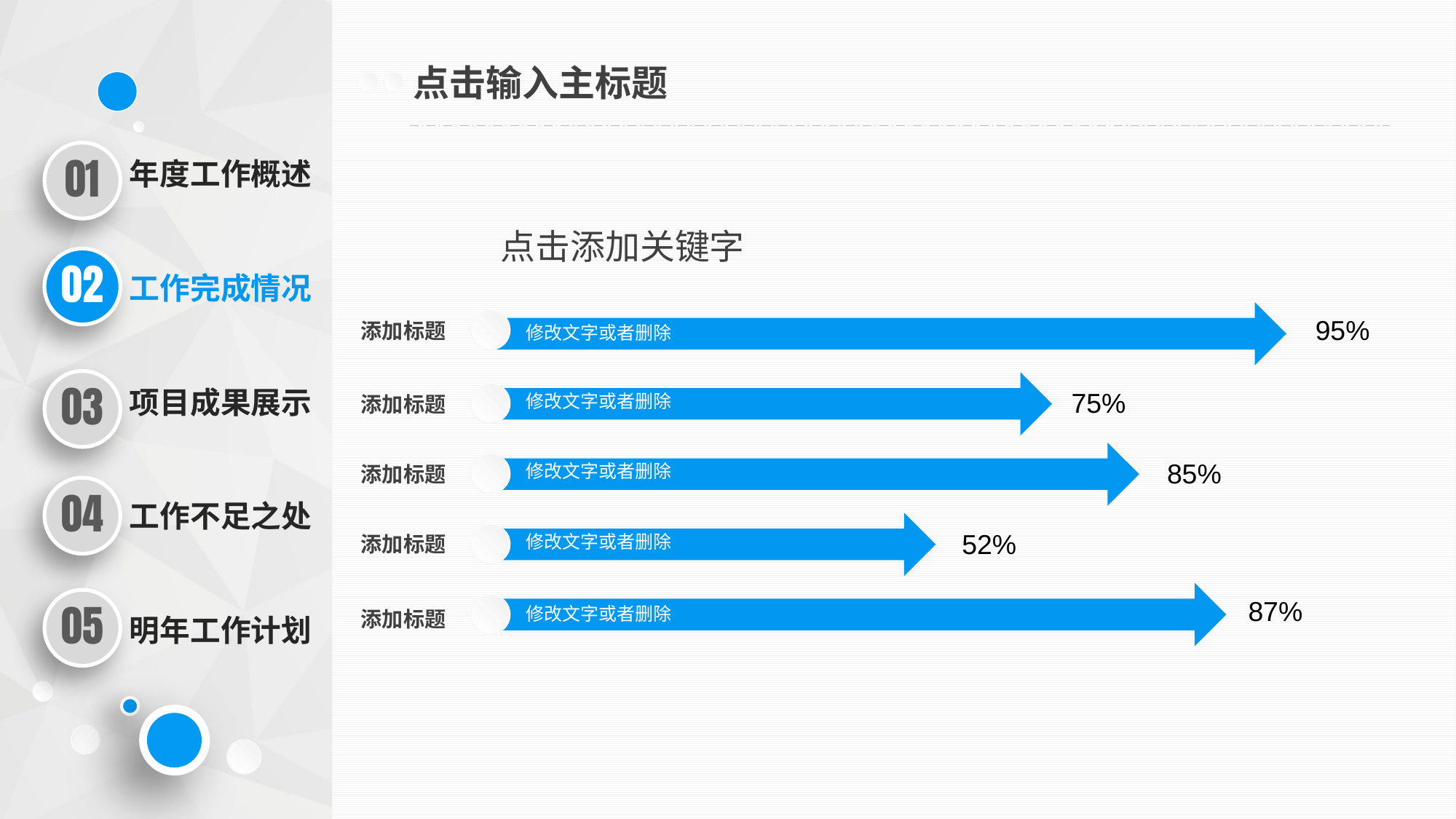

点击输入主标题
点击添加关键字

修改文字或者删除
95%

添加标题

修改文字或者删除
75%

添加标题

修改文字或者删除
85%

添加标题

修改文字或者删除
52%

添加标题

修改文字或者删除
87%

添加标题